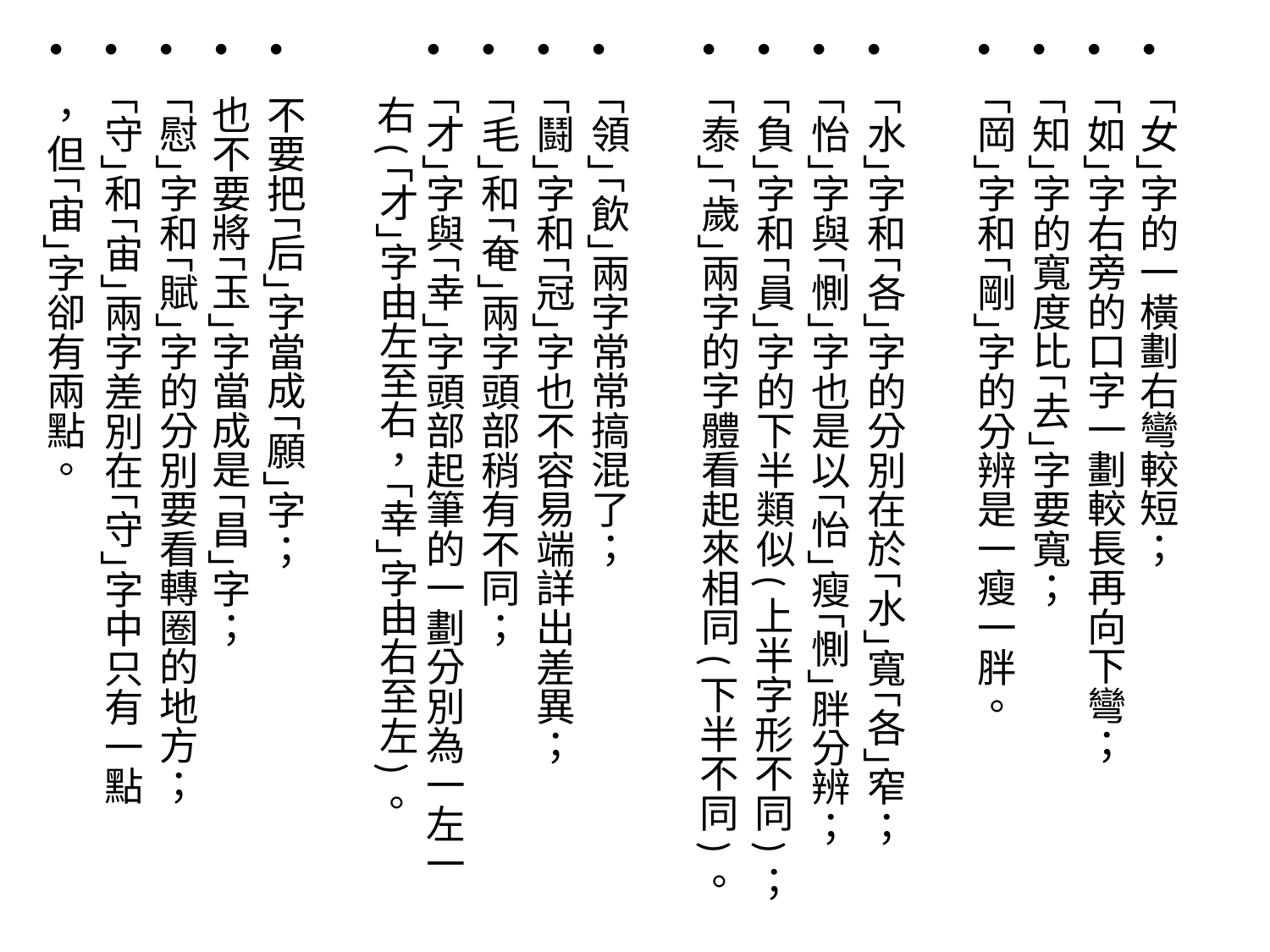

｢女｣字的一橫劃右彎較短；
｢如｣字右旁的口字一劃較長再向下彎；
｢知｣字的寬度比｢去｣字要寬；
｢岡｣字和｢剛｣字的分辨是一瘦一胖。

｢水｣字和｢各｣字的分別在於｢水｣寬｢各｣窄；
｢怡｣字與｢惻｣字也是以｢怡｣瘦｢惻｣胖分辨；
｢負｣字和｢員｣字的下半類似(上半字形不同)；
｢泰｣｢歲｣兩字的字體看起來相同(下半不同)。

｢領｣｢飲｣兩字常常搞混了；
｢鬪｣字和｢冠｣字也不容易端詳出差異；
｢毛｣和｢奄｣兩字頭部稍有不同；
｢才｣字與｢幸｣字頭部起筆的一劃分別為一左一右(｢才｣字由左至右，｢幸｣字由右至左)。

不要把｢后｣字當成｢願｣字；
也不要將｢玉｣字當成是｢昌｣字；
｢慰｣字和｢賦｣字的分別要看轉圈的地方；
｢守｣和｢宙｣兩字差別在｢守｣字中只有一點
，但｢宙｣字卻有兩點。
#